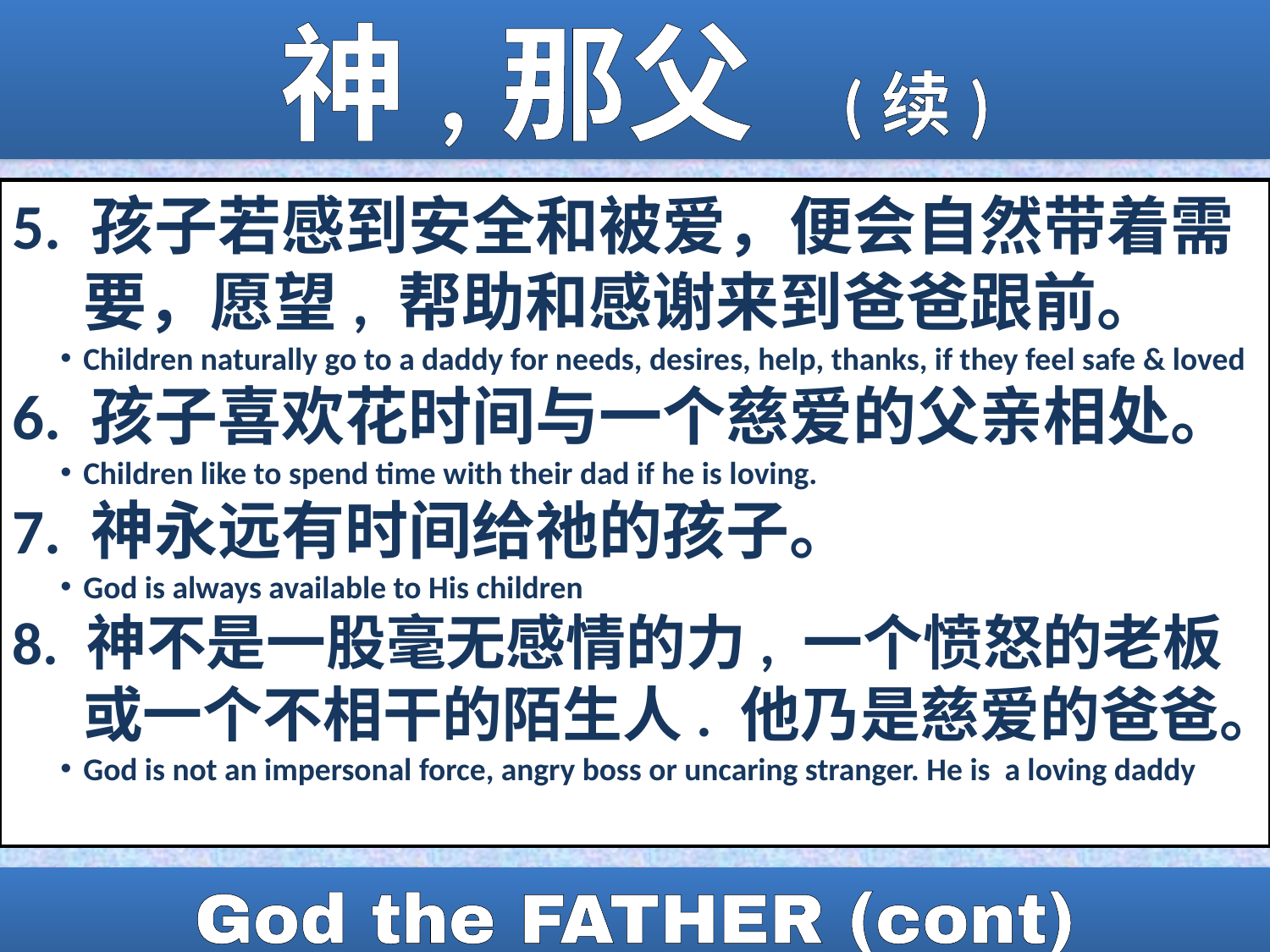

# 神,那父  (续)
5. 孩子若感到安全和被爱，便会自然带着需要，愿望, 帮助和感谢来到爸爸跟前。
Children naturally go to a daddy for needs, desires, help, thanks, if they feel safe & loved
6. 孩子喜欢花时间与一个慈爱的父亲相处。
Children like to spend time with their dad if he is loving.
7. 神永远有时间给祂的孩子。
God is always available to His children
8. 神不是一股毫无感情的力, 一个愤怒的老板或一个不相干的陌生人. 他乃是慈爱的爸爸。
God is not an impersonal force, angry boss or uncaring stranger. He is  a loving daddy

God the FATHER (cont)